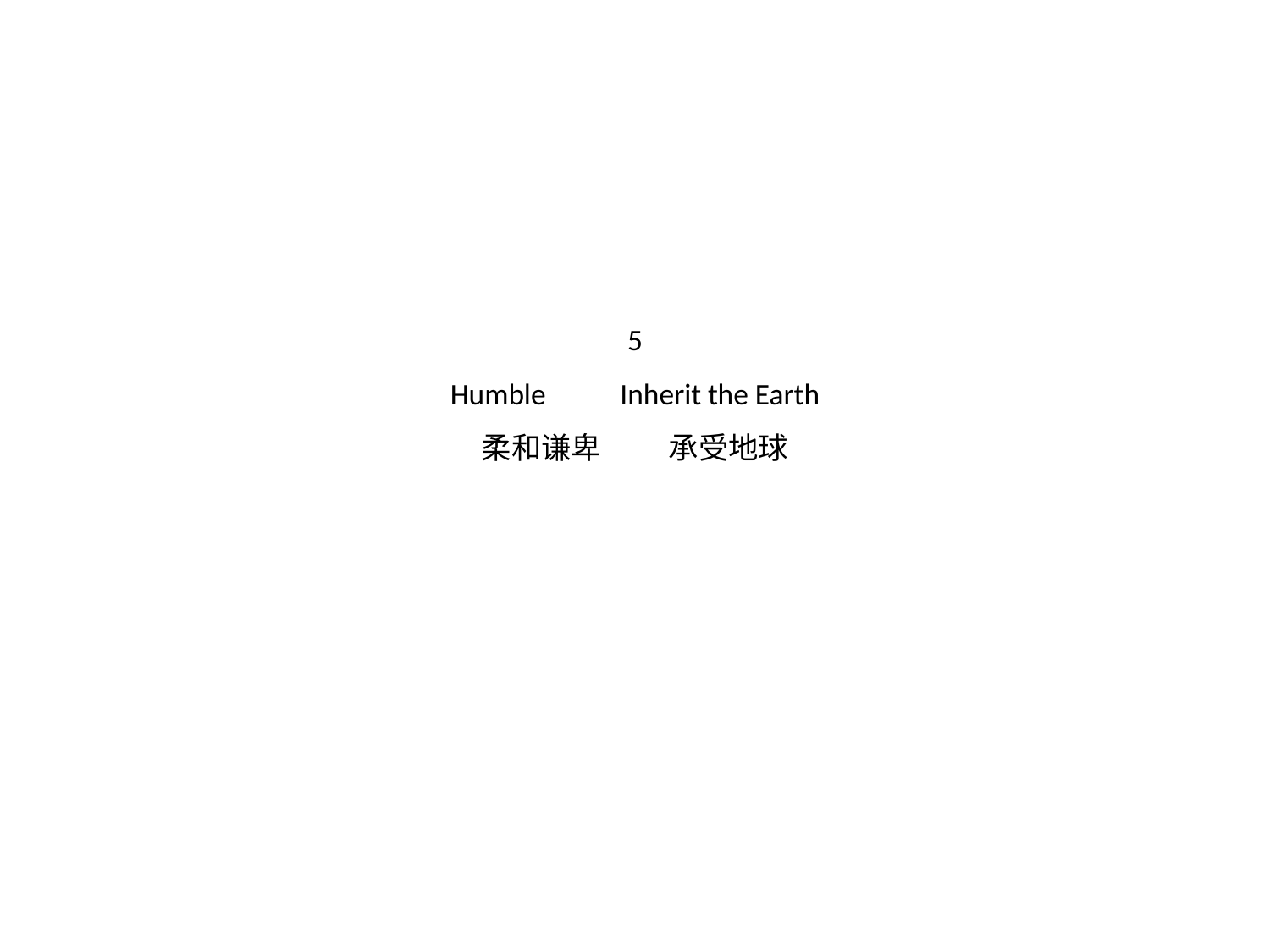

# 5 Humble           Inherit the Earth 柔和谦卑          承受地球